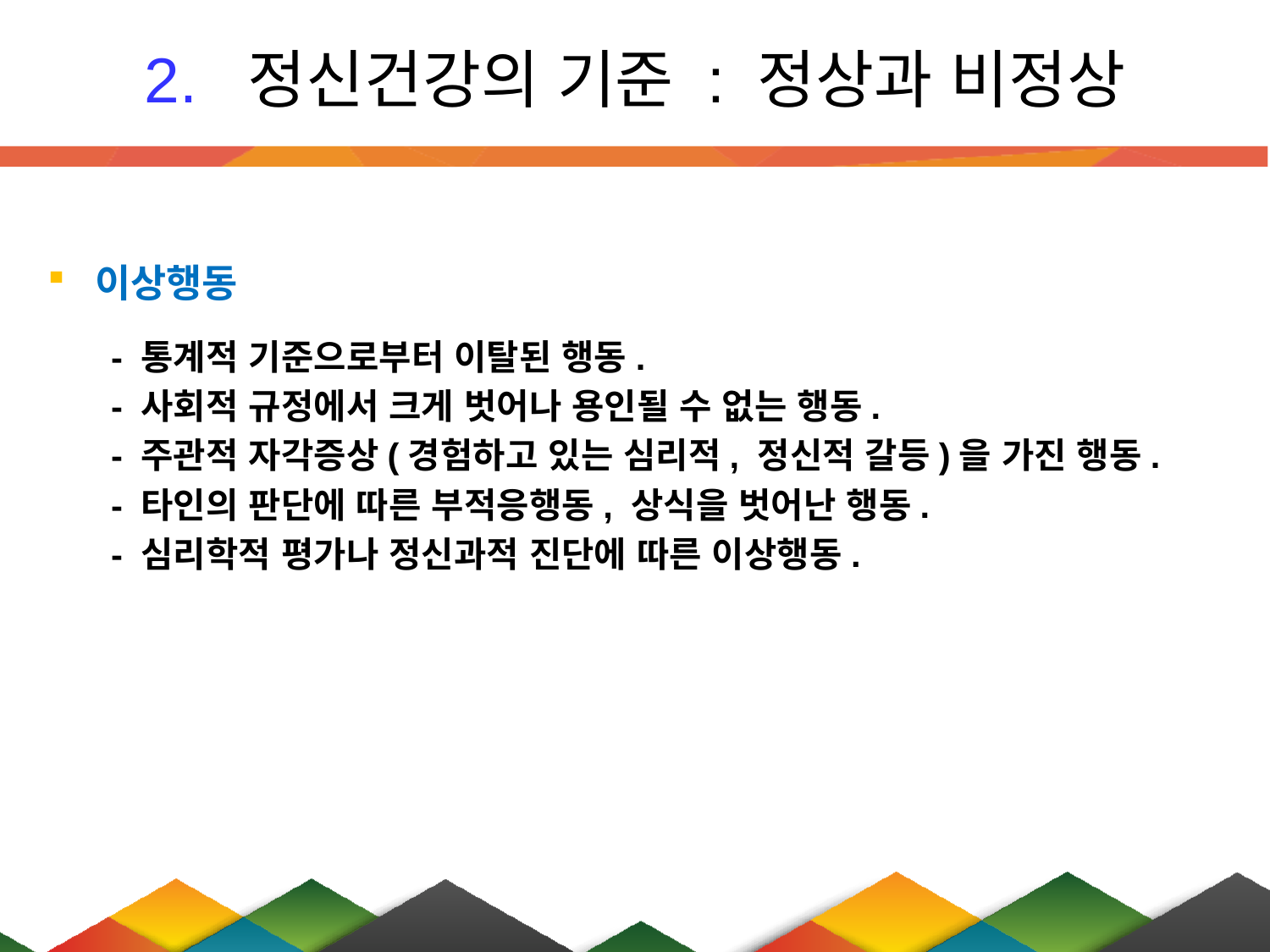

# 정신건강의 기준 : 정상과 비정상
이상행동

- 통계적 기준으로부터 이탈된 행동.
- 사회적 규정에서 크게 벗어나 용인될 수 없는 행동.
- 주관적 자각증상(경험하고 있는 심리적, 정신적 갈등)을 가진 행동.
- 타인의 판단에 따른 부적응행동, 상식을 벗어난 행동.
- 심리학적 평가나 정신과적 진단에 따른 이상행동.